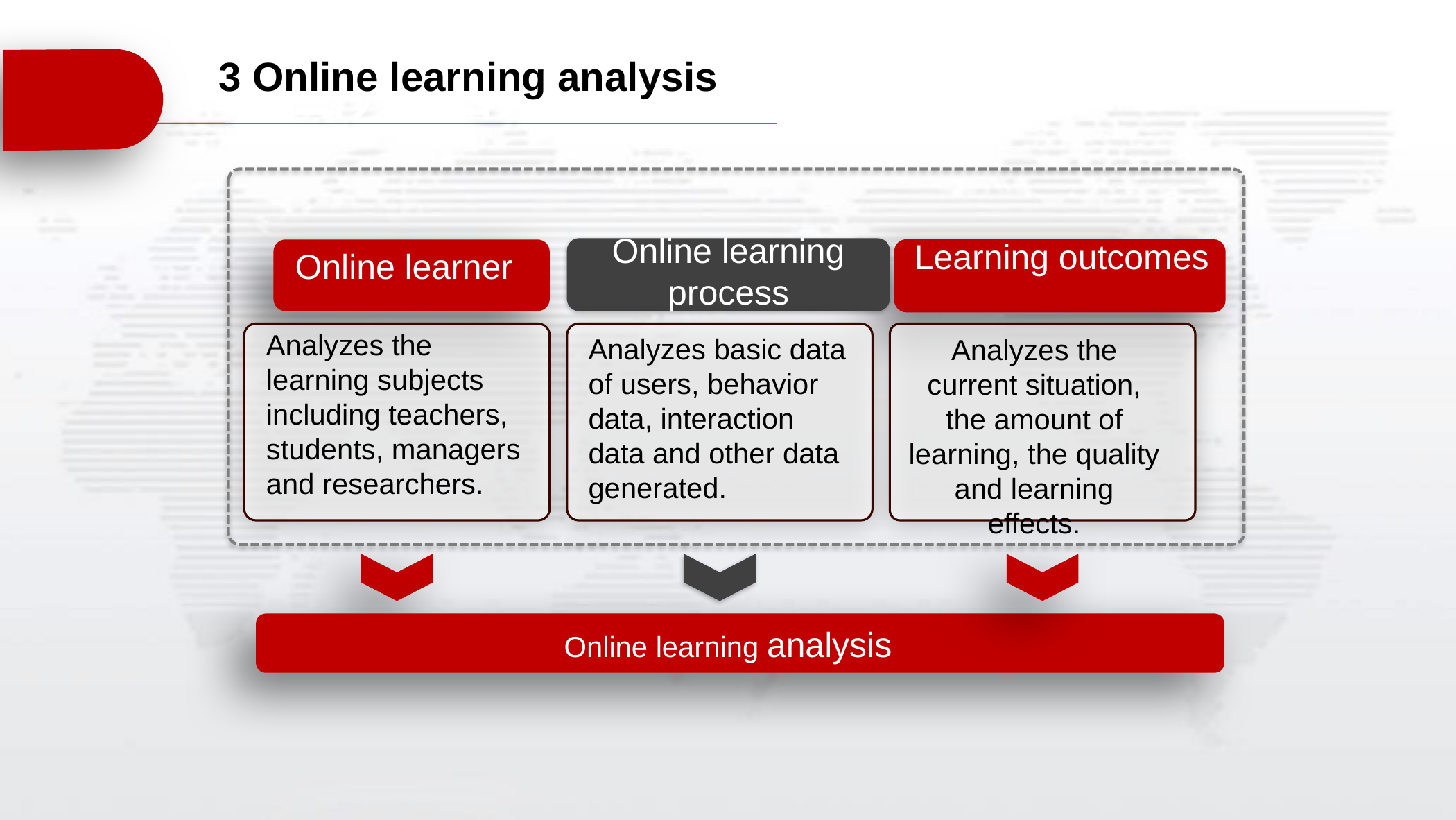

国开国开学习分析云平台
3 Online learning analysis

 Learning outcomes

Online learner

Online learning process

Analyzes the learning subjects including teachers, students, managers and researchers.

Analyzes basic data of users, behavior data, interaction data and other data generated.

Analyzes the current situation, the amount of learning, the quality and learning effects.

Online learning analysis